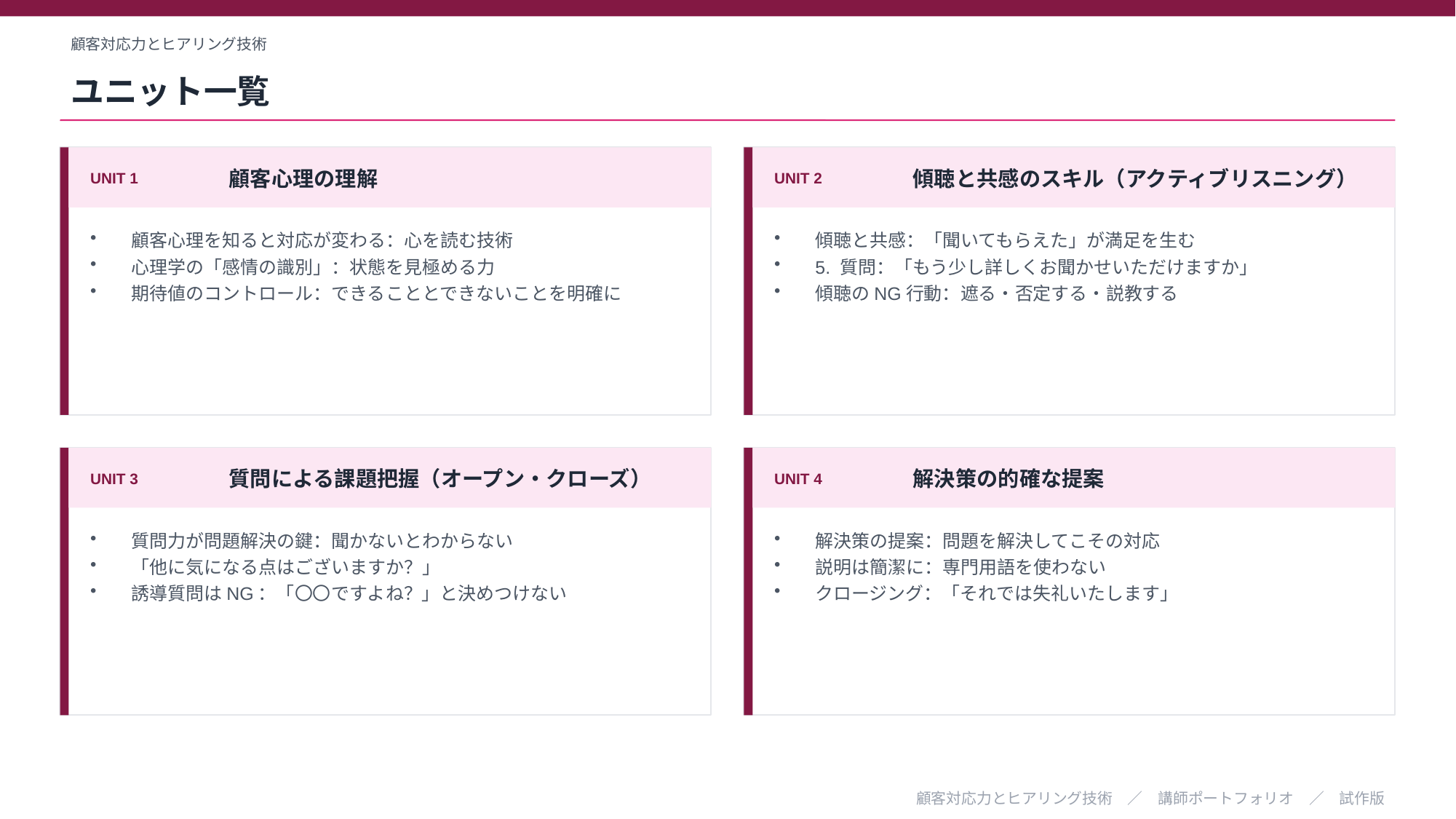

顧客対応力とヒアリング技術
ユニット一覧

UNIT 1
顧客心理の理解
UNIT 2
傾聴と共感のスキル（アクティブリスニング）
顧客心理を知ると対応が変わる：心を読む技術
心理学の「感情の識別」：状態を見極める力
期待値のコントロール：できることとできないことを明確に
傾聴と共感：「聞いてもらえた」が満足を生む
5. 質問：「もう少し詳しくお聞かせいただけますか」
傾聴のNG行動：遮る・否定する・説教する

UNIT 3
質問による課題把握（オープン・クローズ）
UNIT 4
解決策の的確な提案
質問力が問題解決の鍵：聞かないとわからない
「他に気になる点はございますか？」
誘導質問はNG：「〇〇ですよね？」と決めつけない
解決策の提案：問題を解決してこその対応
説明は簡潔に：専門用語を使わない
クロージング：「それでは失礼いたします」
顧客対応力とヒアリング技術　／　講師ポートフォリオ　／　試作版